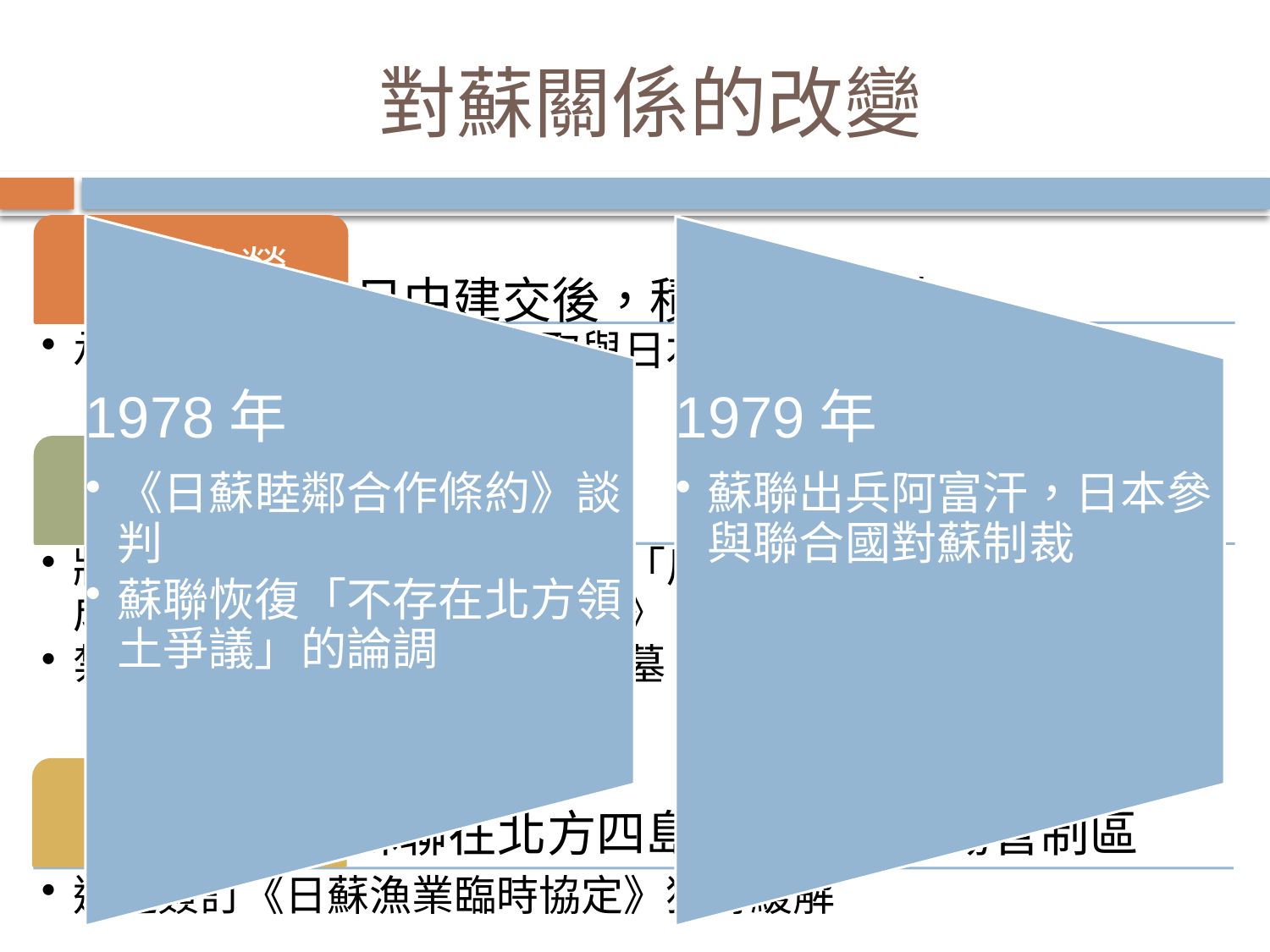

# 對蘇關係的改變
日中建交後，積極拉攏日本
田中角榮
承認北方四島的爭議來換取與日本對話的空間
蘇聯抗議
三木武夫
將《日中聯合聲明》中提及的「反對亞洲任何霸權形式的形成」寫入《日中和平友好條約》
禁止日本人民進入北方四島掃墓
蘇聯在北方四島周邊劃定漁場管制區
福田赳夫
透過簽訂《日蘇漁業臨時協定》獲得緩解
1978年
《日蘇睦鄰合作條約》談判
蘇聯恢復「不存在北方領土爭議」的論調
1979年
蘇聯出兵阿富汗，日本參與聯合國對蘇制裁